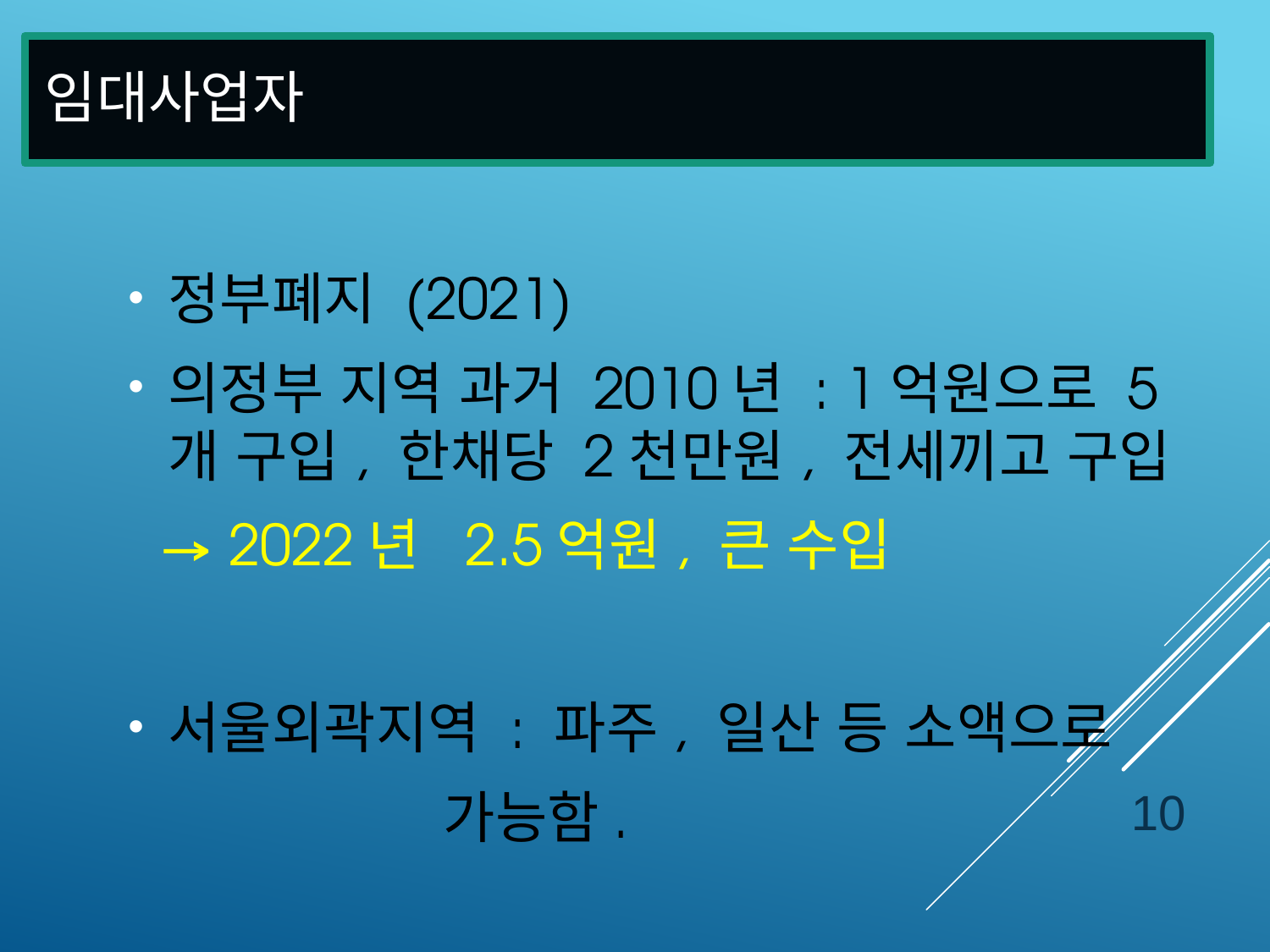

# 임대사업자
정부폐지 (2021)
의정부 지역 과거 2010년 : 1억원으로 5개 구입, 한채당 2천만원, 전세끼고 구입
  → 2022년  2.5억원, 큰 수입

서울외곽지역 : 파주, 일산 등 소액으로
                   가능함.
10